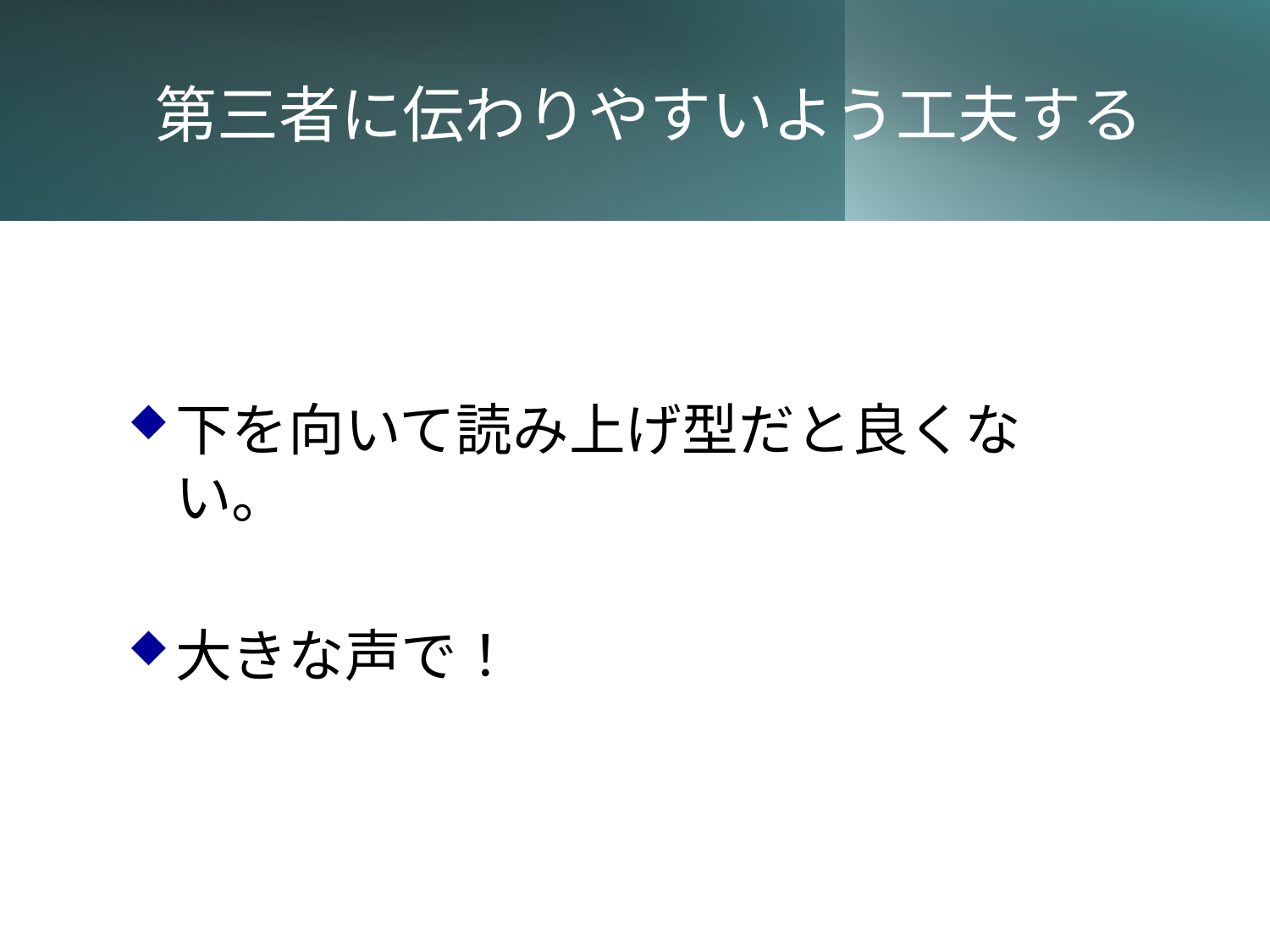

# 第三者に伝わりやすいよう工夫する

下を向いて読み上げ型だと良くない。

大きな声で！